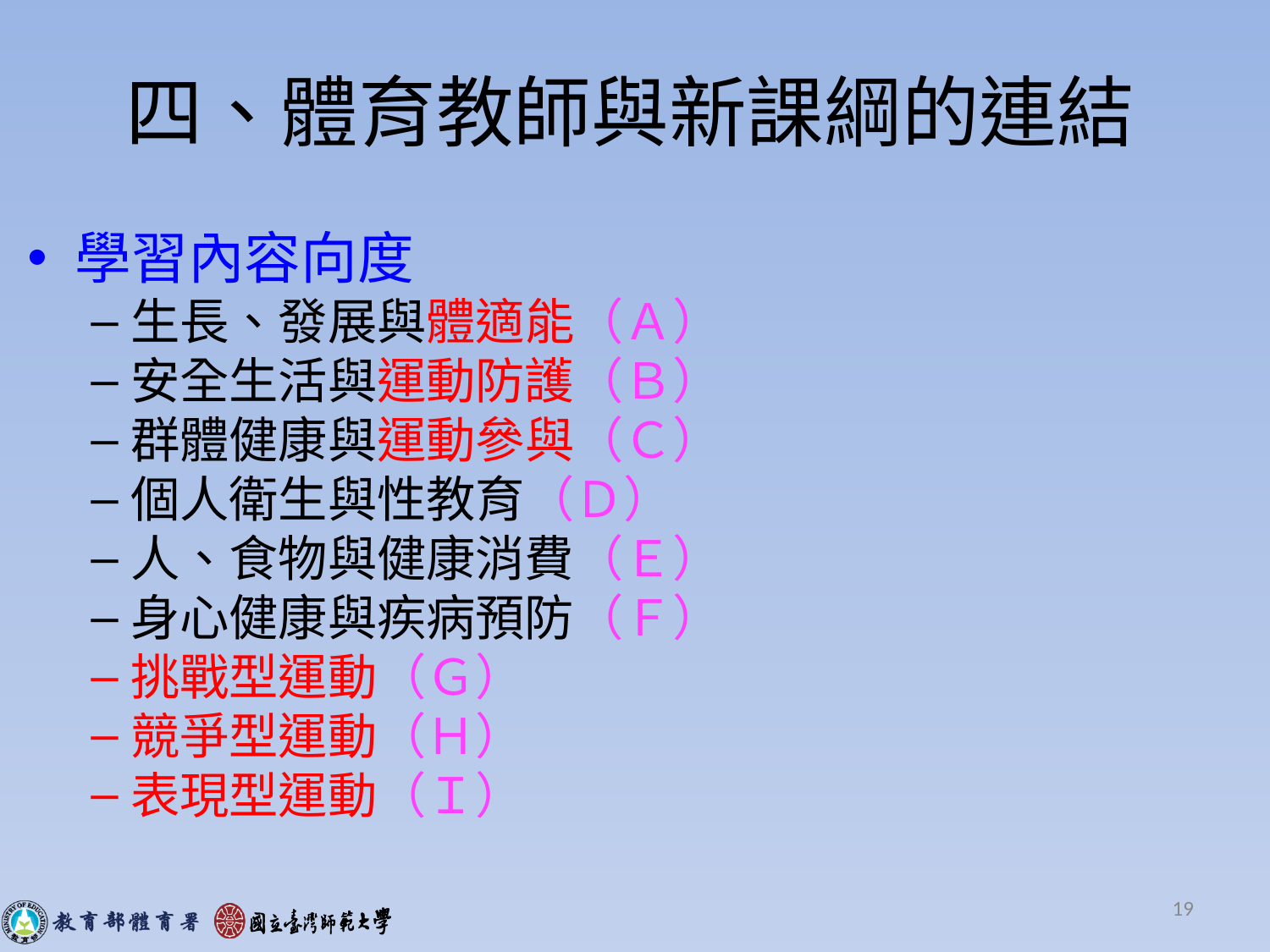

# 四、體育教師與新課綱的連結
學習內容向度
生長、發展與體適能（Ａ）
安全生活與運動防護（Ｂ）
群體健康與運動參與（Ｃ）
個人衛生與性教育（Ｄ）
人、食物與健康消費（Ｅ）
身心健康與疾病預防（Ｆ）
挑戰型運動（Ｇ）
競爭型運動（Ｈ）
表現型運動（Ｉ）
19